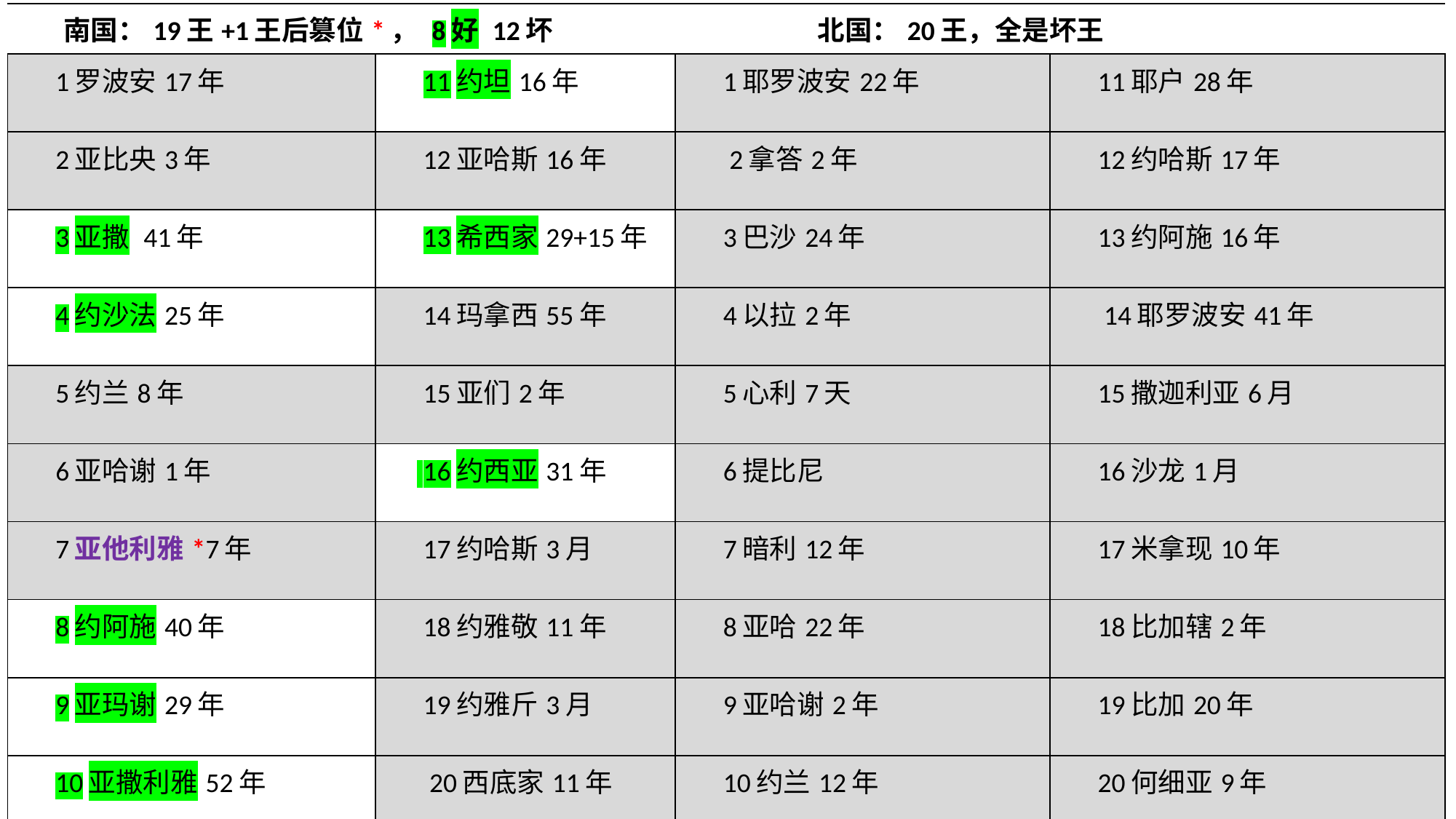

| 南国：19王+1王后篡位\*， 8好 12坏 |  | 北国：20王，全是坏王 |  |
| --- | --- | --- | --- |
| 1罗波安17年 | 11约坦16年 | 1耶罗波安22年 | 11耶户28年 |
| 2亚比央3年 | 12亚哈斯16年 | 2拿答2年 | 12约哈斯17年 |
| 3亚撒 41年 | 13希西家29+15年 | 3巴沙24年 | 13约阿施16年 |
| 4约沙法25年 | 14玛拿西55年 | 4以拉2年 | 14耶罗波安41年 |
| 5约兰8年 | 15亚们2年 | 5心利7天 | 15撒迦利亚6月 |
| 6亚哈谢1年 | 16约西亚31年 | 6提比尼 | 16沙龙1月 |
| 7亚他利雅\*7年 | 17约哈斯3月 | 7暗利12年 | 17米拿现10年 |
| 8约阿施40年 | 18约雅敬11年 | 8亚哈22年 | 18比加辖2年 |
| 9亚玛谢29年 | 19约雅斤3月 | 9亚哈谢2年 | 19比加20年 |
| 10亚撒利雅52年 | 20西底家11年 | 10约兰12年 | 20何细亚9年 |